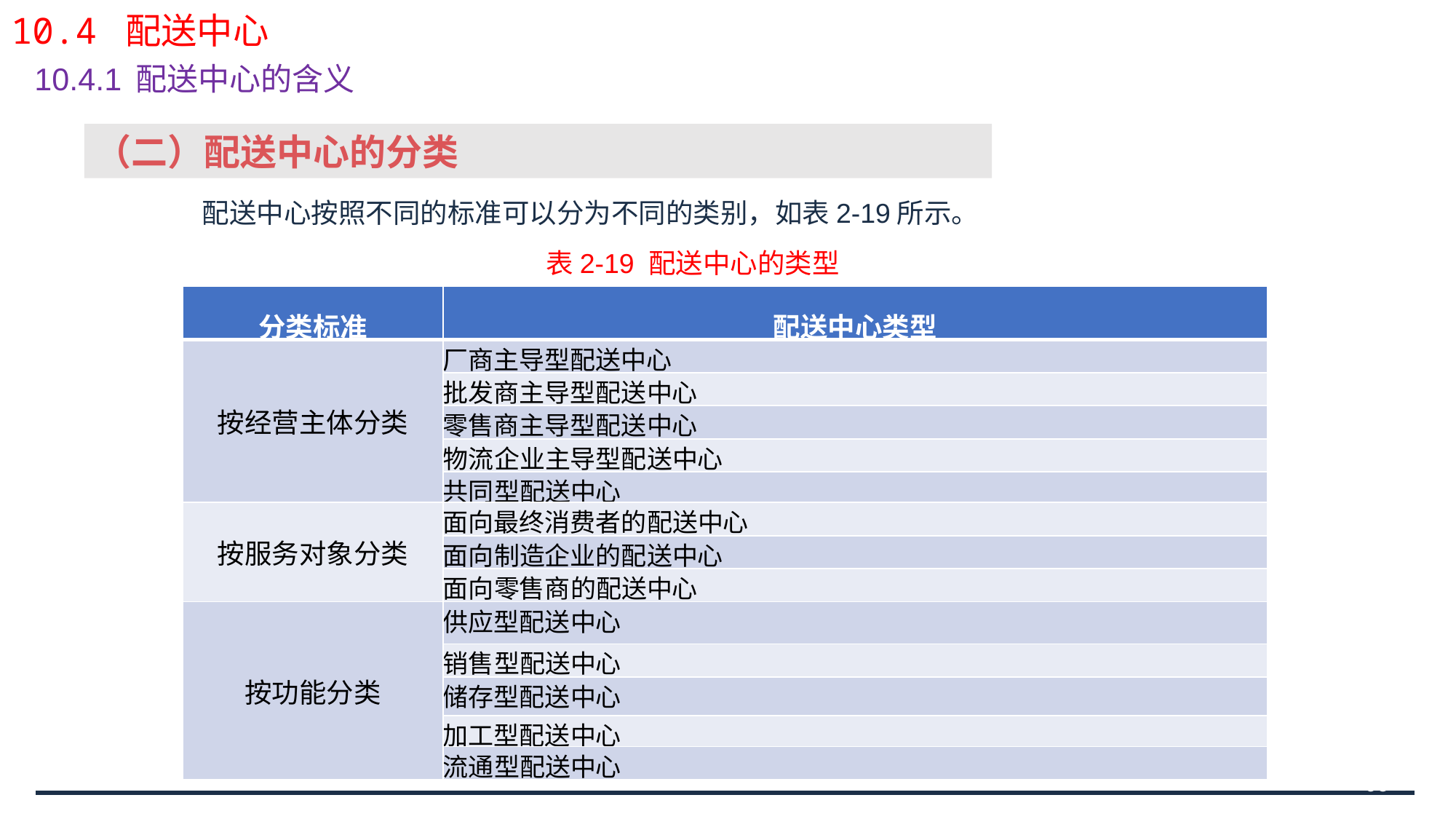

# 10.4 配送中心 10.4.1 配送中心的含义
（二）配送中心的分类
 配送中心按照不同的标准可以分为不同的类别，如表2-19所示。
 表2-19 配送中心的类型
| 分类标准 | 配送中心类型 |
| --- | --- |
| 按经营主体分类 | 厂商主导型配送中心 |
|  | 批发商主导型配送中心 |
|  | 零售商主导型配送中心 |
|  | 物流企业主导型配送中心 |
|  | 共同型配送中心 |
| 按服务对象分类 | 面向最终消费者的配送中心 |
|  | 面向制造企业的配送中心 |
|  | 面向零售商的配送中心 |
| 按功能分类 | 供应型配送中心 |
|  | 销售型配送中心 |
|  | 储存型配送中心 |
|  | 加工型配送中心 |
|  | 流通型配送中心 |
06